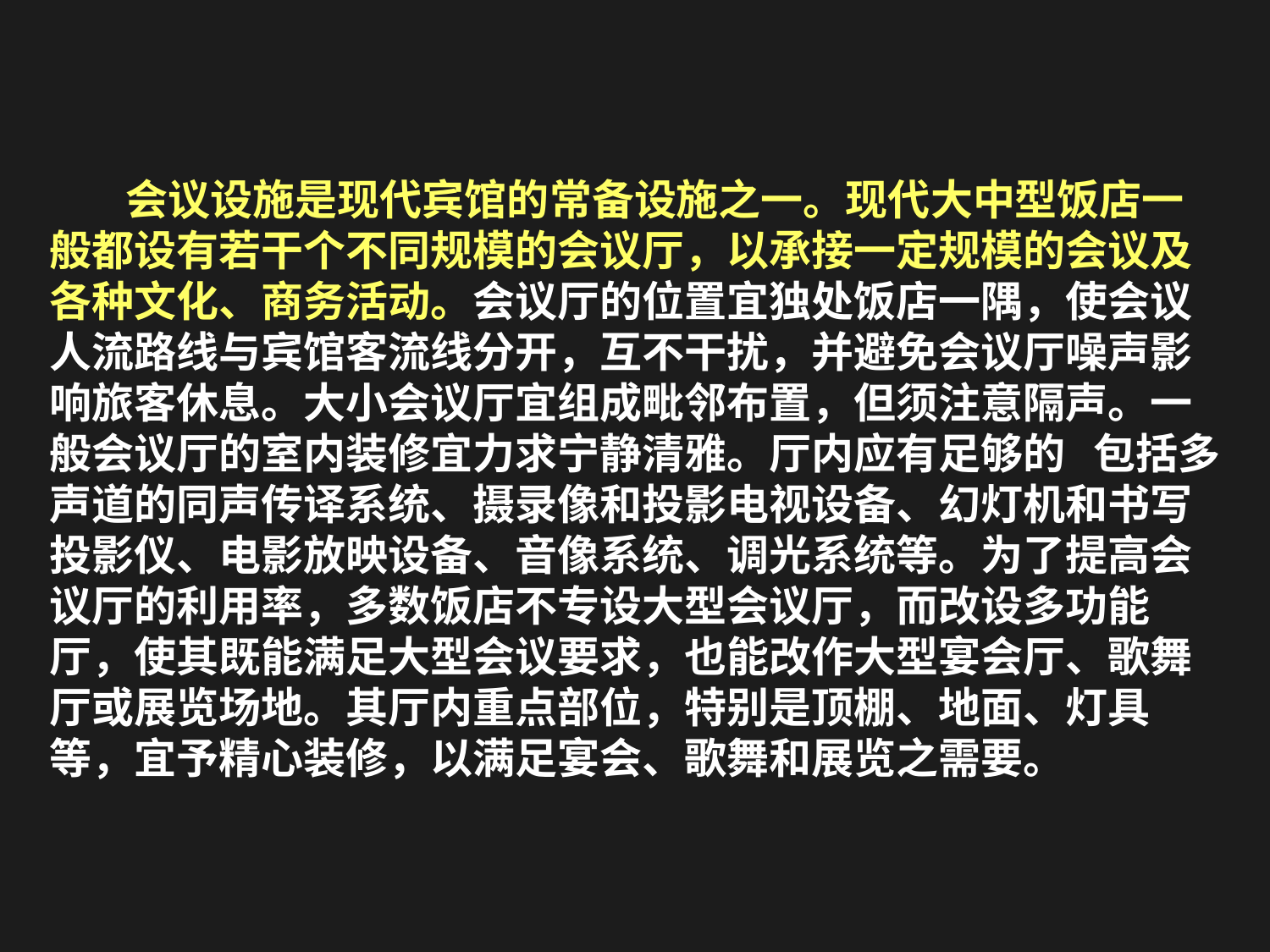

会议设施是现代宾馆的常备设施之一。现代大中型饭店一般都设有若干个不同规模的会议厅，以承接一定规模的会议及各种文化、商务活动。会议厅的位置宜独处饭店一隅，使会议人流路线与宾馆客流线分开，互不干扰，并避免会议厅噪声影响旅客休息。大小会议厅宜组成毗邻布置，但须注意隔声。一般会议厅的室内装修宜力求宁静清雅。厅内应有足够的   包括多声道的同声传译系统、摄录像和投影电视设备、幻灯机和书写投影仪、电影放映设备、音像系统、调光系统等。为了提高会议厅的利用率，多数饭店不专设大型会议厅，而改设多功能厅，使其既能满足大型会议要求，也能改作大型宴会厅、歌舞厅或展览场地。其厅内重点部位，特别是顶棚、地面、灯具等，宜予精心装修，以满足宴会、歌舞和展览之需要。